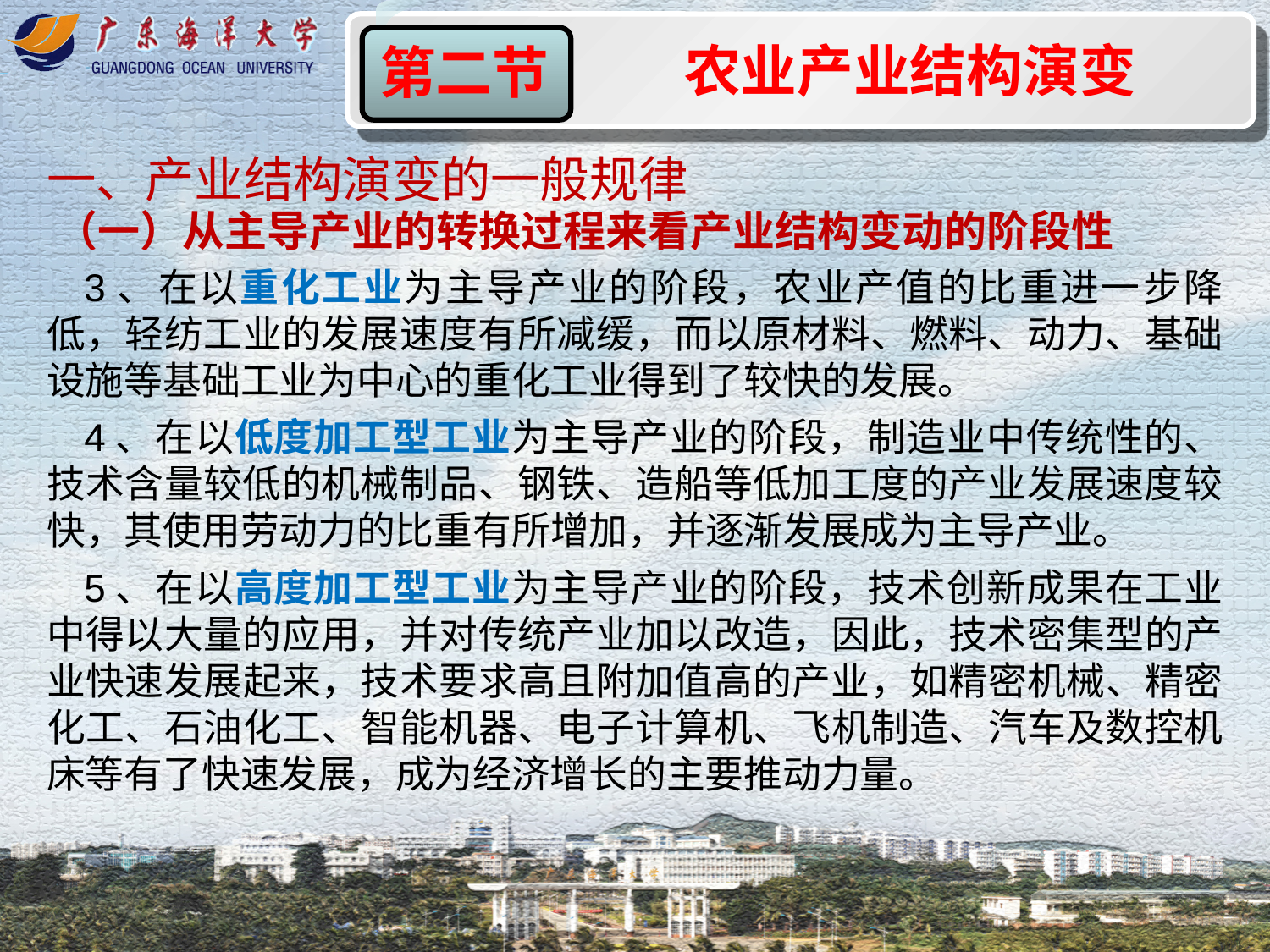

农业产业结构演变

第二节
一、产业结构演变的一般规律
（一）从主导产业的转换过程来看产业结构变动的阶段性
3、在以重化工业为主导产业的阶段，农业产值的比重进一步降低，轻纺工业的发展速度有所减缓，而以原材料、燃料、动力、基础设施等基础工业为中心的重化工业得到了较快的发展。
4、在以低度加工型工业为主导产业的阶段，制造业中传统性的、技术含量较低的机械制品、钢铁、造船等低加工度的产业发展速度较快，其使用劳动力的比重有所增加，并逐渐发展成为主导产业。
5、在以高度加工型工业为主导产业的阶段，技术创新成果在工业中得以大量的应用，并对传统产业加以改造，因此，技术密集型的产业快速发展起来，技术要求高且附加值高的产业，如精密机械、精密化工、石油化工、智能机器、电子计算机、飞机制造、汽车及数控机床等有了快速发展，成为经济增长的主要推动力量。